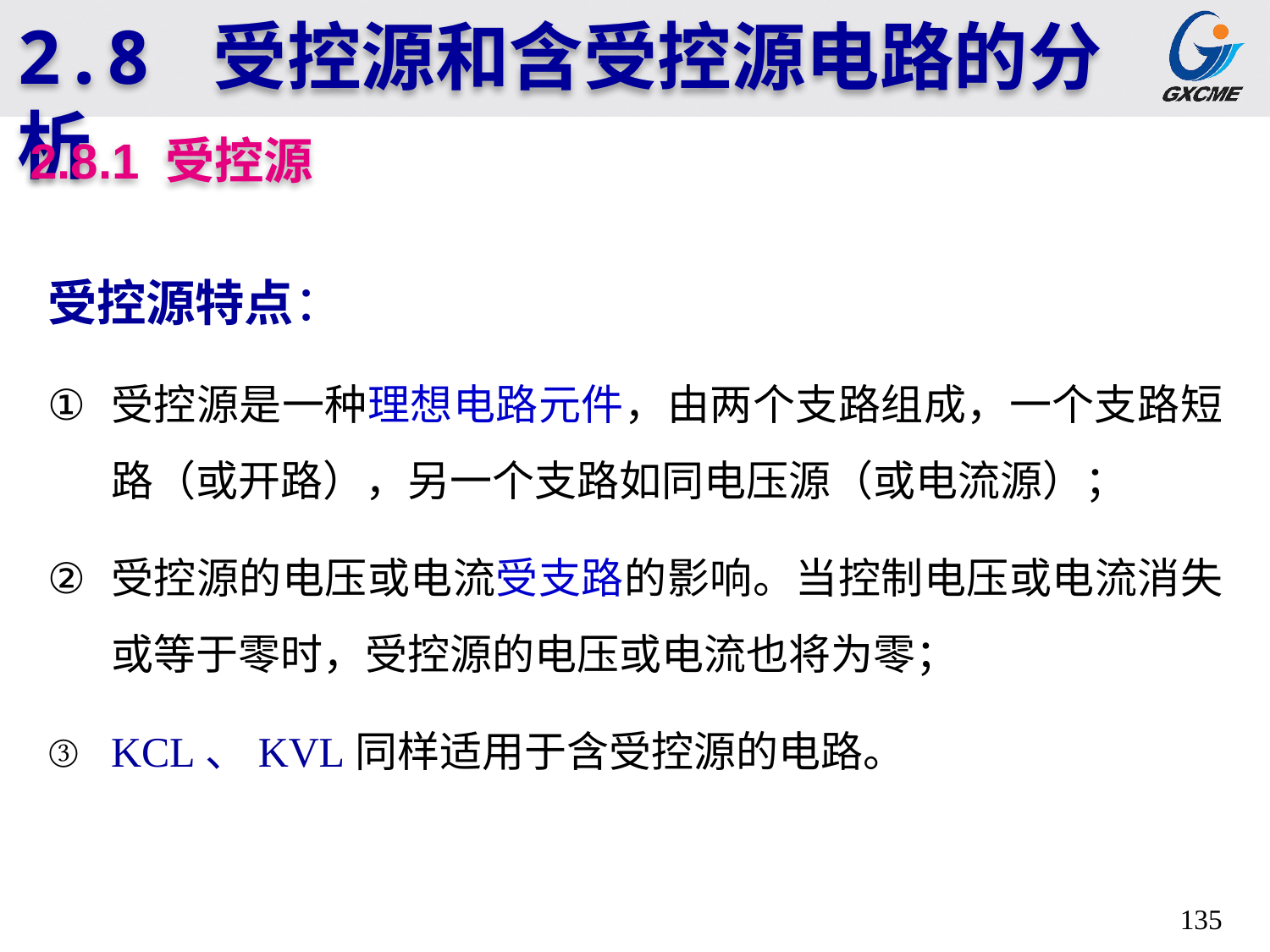

2.8 受控源和含受控源电路的分析
2.8.1 受控源
受控源特点：
受控源是一种理想电路元件，由两个支路组成，一个支路短路（或开路），另一个支路如同电压源（或电流源）；
受控源的电压或电流受支路的影响。当控制电压或电流消失或等于零时，受控源的电压或电流也将为零；
KCL、KVL同样适用于含受控源的电路。
135